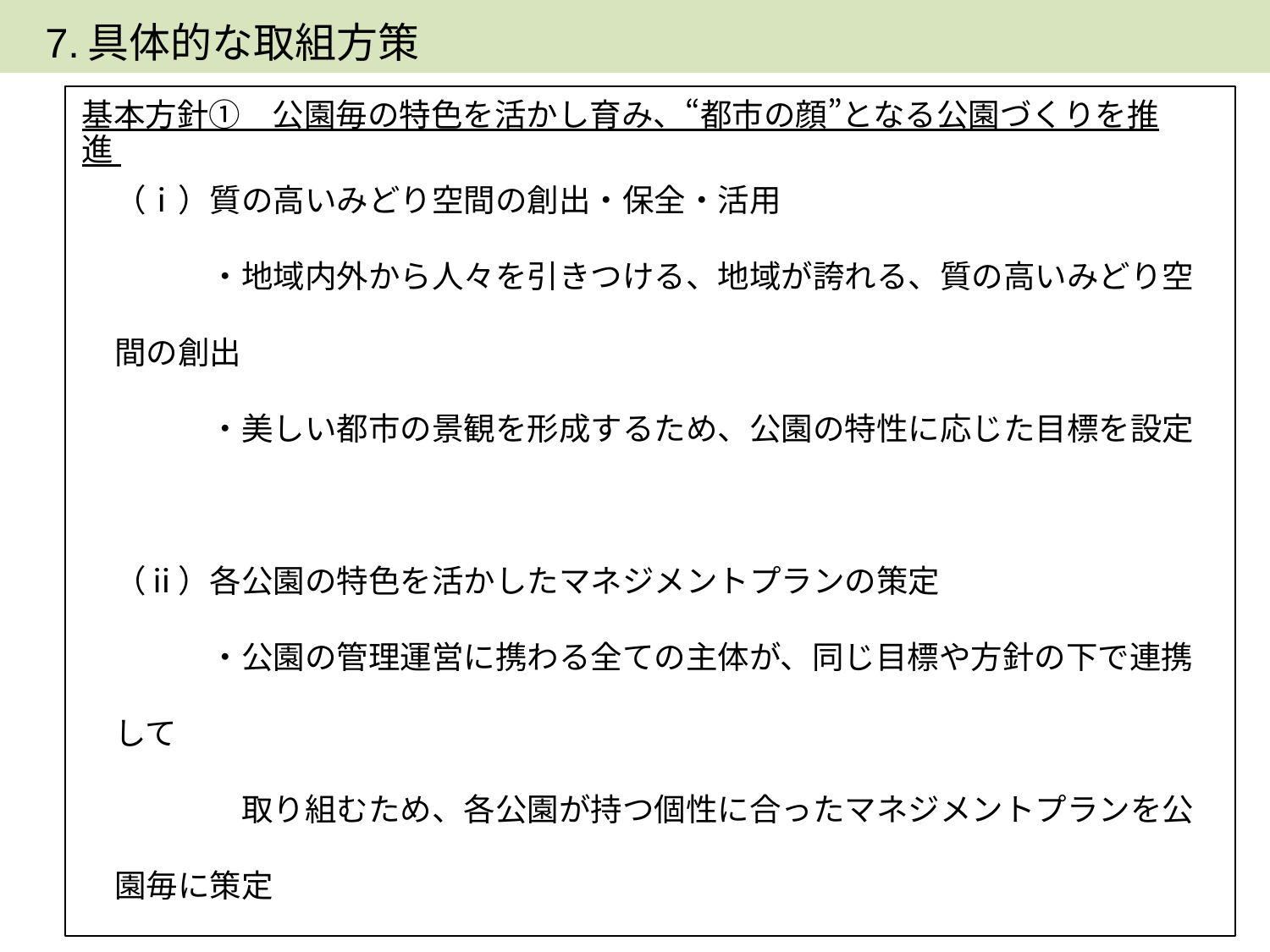

7.具体的な取組方策

基本方針①　公園毎の特色を活かし育み、“都市の顔”となる公園づくりを推進
（ⅰ）質の高いみどり空間の創出・保全・活用
　　　・地域内外から人々を引きつける、地域が誇れる、質の高いみどり空間の創出
　　　・美しい都市の景観を形成するため、公園の特性に応じた目標を設定
（ⅱ）各公園の特色を活かしたマネジメントプランの策定
　　　・公園の管理運営に携わる全ての主体が、同じ目標や方針の下で連携して
　　　　取り組むため、各公園が持つ個性に合ったマネジメントプランを公園毎に策定